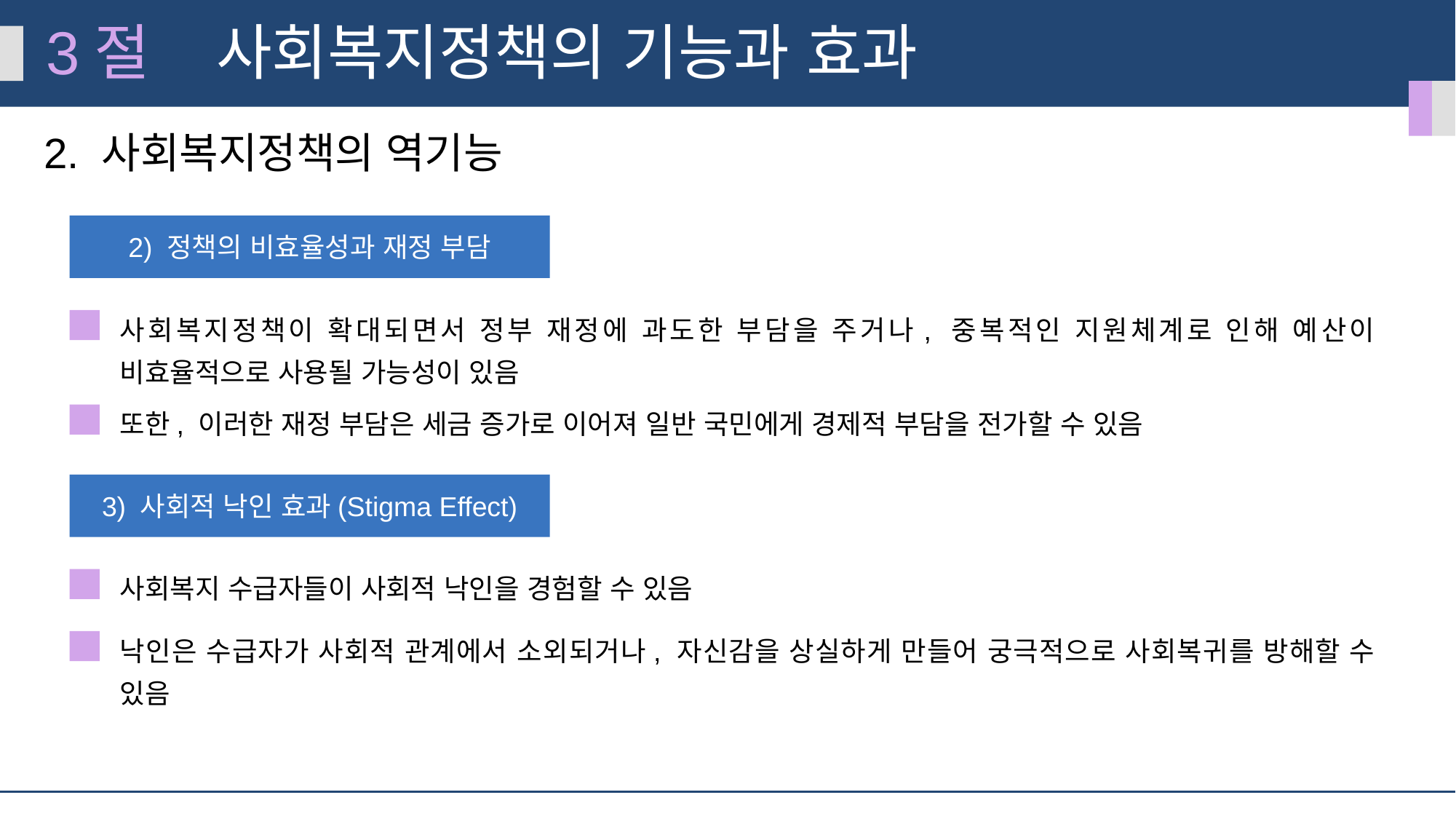

3절
사회복지정책의 기능과 효과
2. 사회복지정책의 역기능
2) 정책의 비효율성과 재정 부담
사회복지정책이 확대되면서 정부 재정에 과도한 부담을 주거나, 중복적인 지원체계로 인해 예산이 비효율적으로 사용될 가능성이 있음

또한, 이러한 재정 부담은 세금 증가로 이어져 일반 국민에게 경제적 부담을 전가할 수 있음

3) 사회적 낙인 효과(Stigma Effect)
사회복지 수급자들이 사회적 낙인을 경험할 수 있음

낙인은 수급자가 사회적 관계에서 소외되거나, 자신감을 상실하게 만들어 궁극적으로 사회복귀를 방해할 수 있음